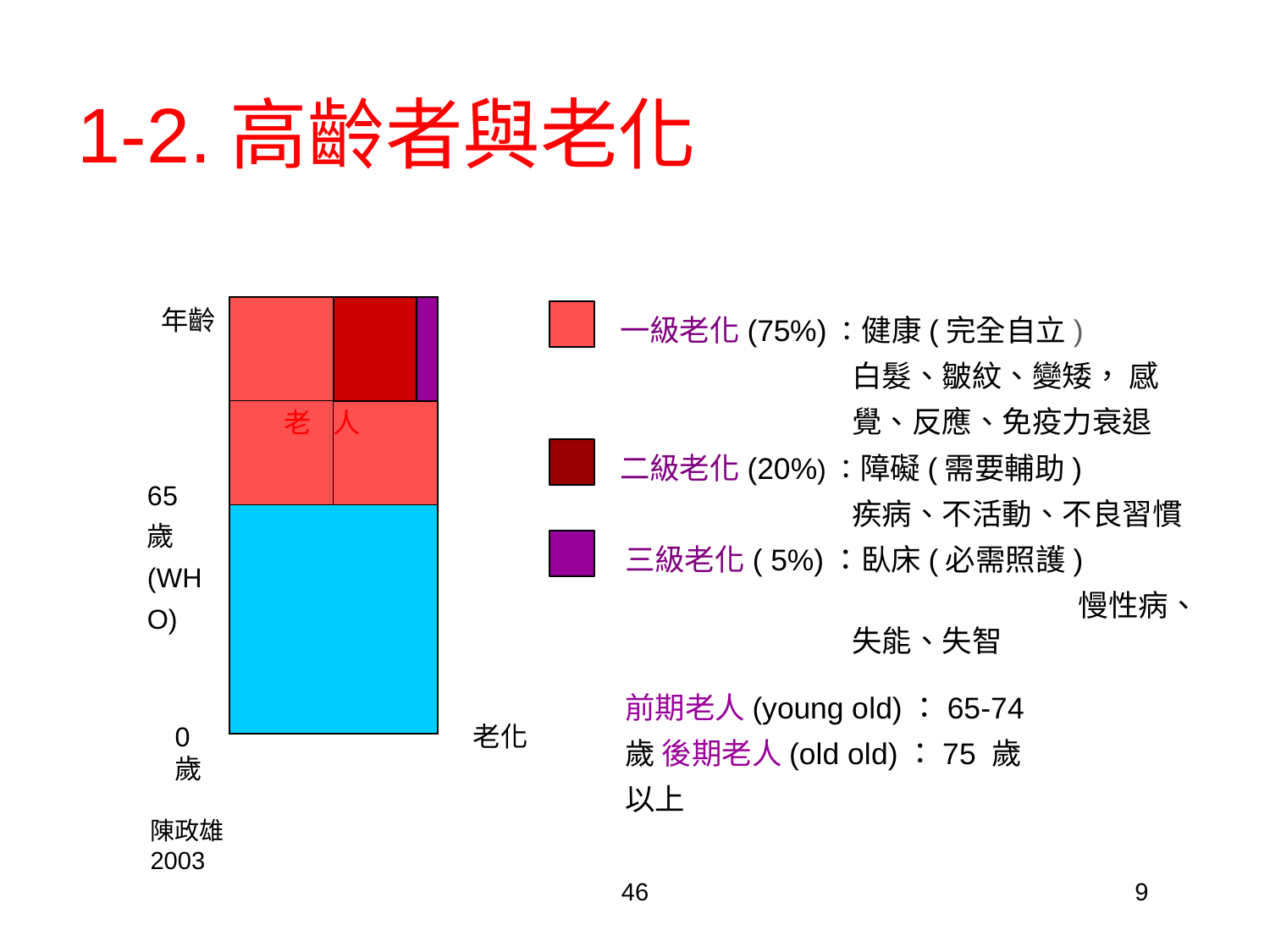

# 1-2.高齡者與老化
|  |  |  |
| --- | --- | --- |
| 老 | 人 |  |
|  |  |  |

年齡
一級老化(75%)：健康(完全自立)
白髮、皺紋、變矮， 感覺、反應、免疫力衰退
二級老化(20%)：障礙(需要輔助)
疾病、不活動、不良習慣 三級老化( 5%)：臥床(必需照護)
慢性病、失能、失智

65 歲 (WHO)

前期老人(young old)：65-74 歲 後期老人(old old)：75 歲以上
0 歲
老化
陳政雄 2003
46
9